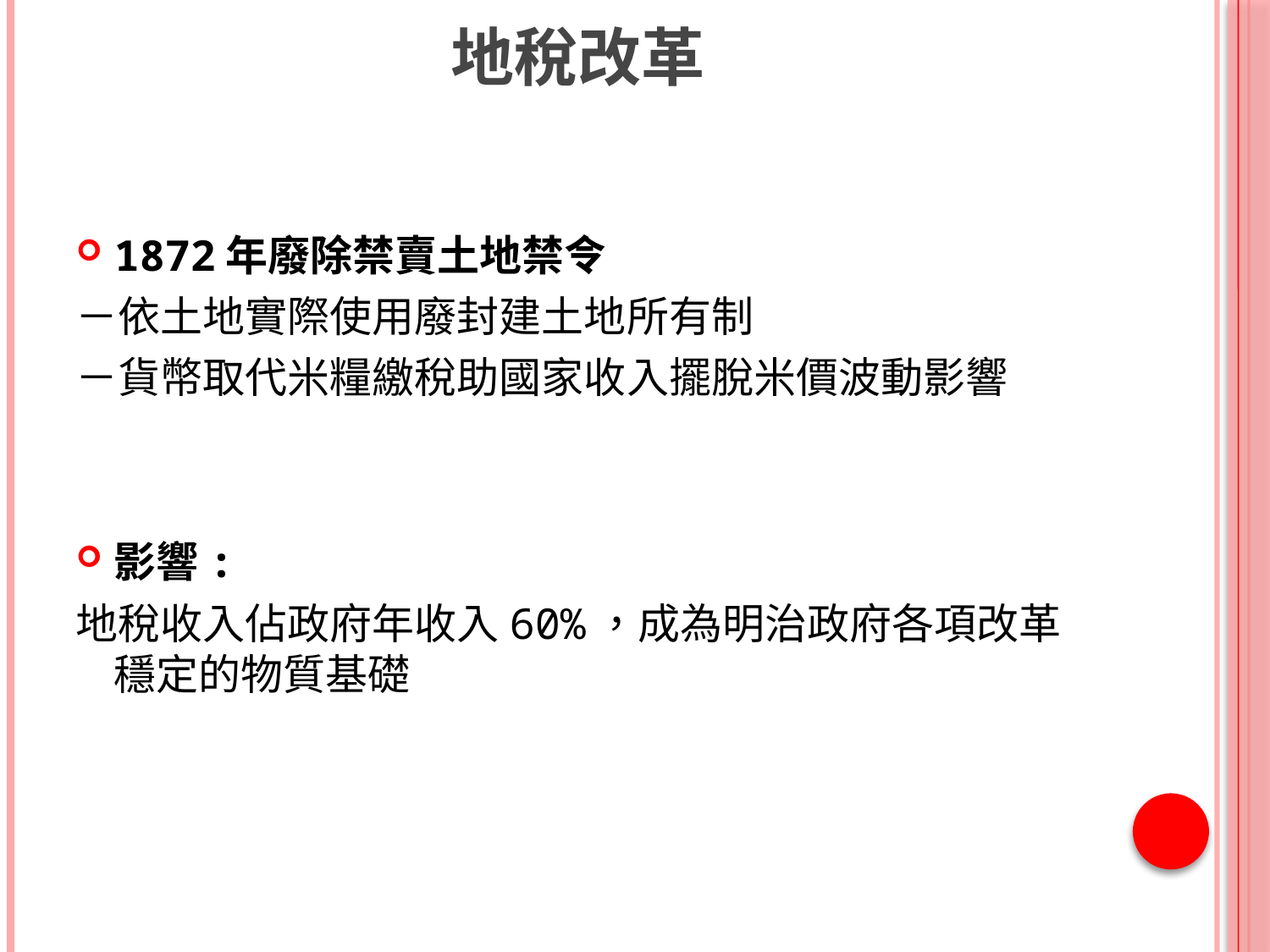

# 地稅改革
1872年廢除禁賣土地禁令
－依土地實際使用廢封建土地所有制
－貨幣取代米糧繳稅助國家收入擺脫米價波動影響

影響:
地稅收入佔政府年收入60%，成為明治政府各項改革穩定的物質基礎